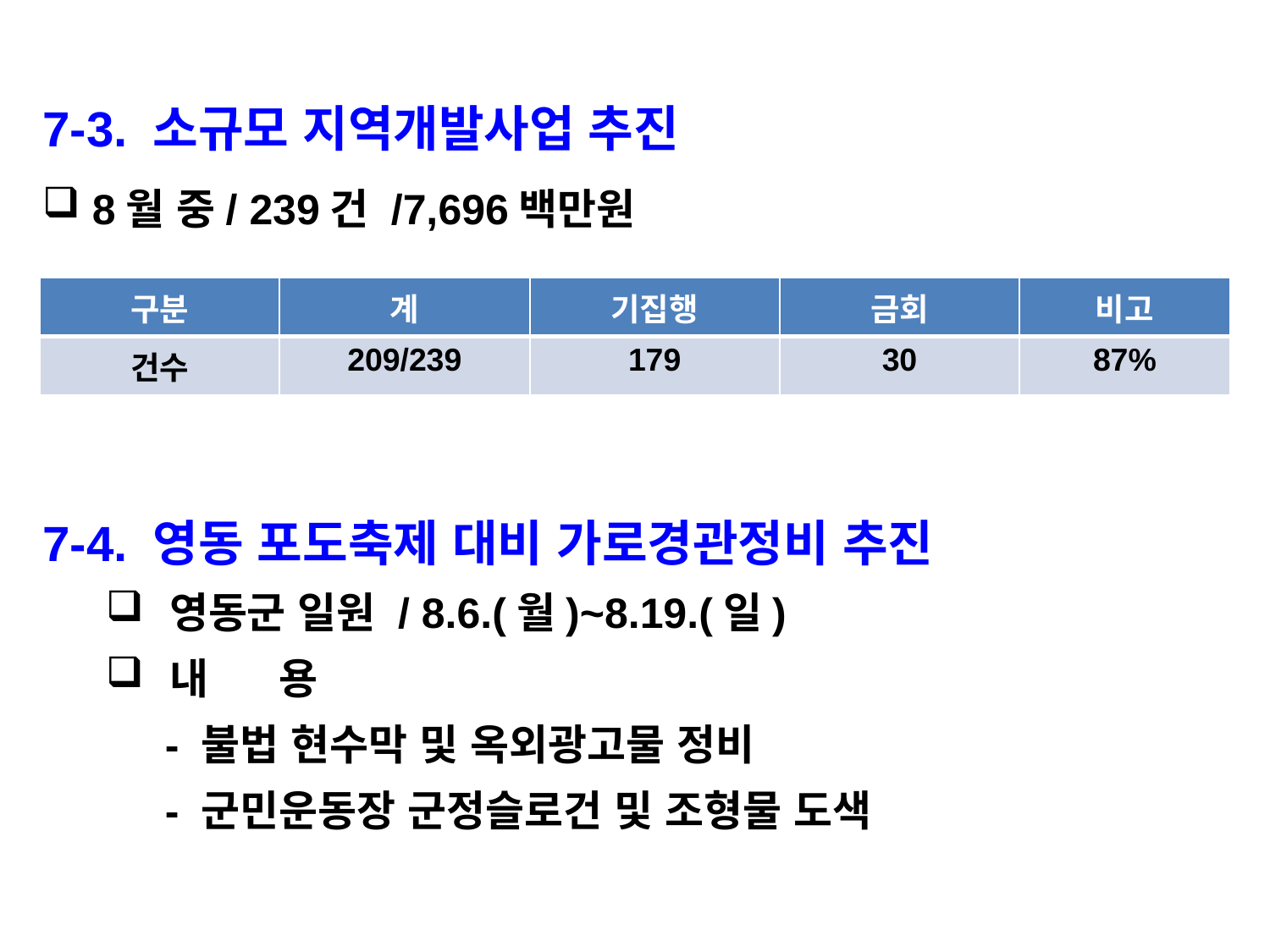

7-3. 소규모 지역개발사업 추진
 8월 중/ 239건 /7,696백만원
| 구분 | 계 | 기집행 | 금회 | 비고 |
| --- | --- | --- | --- | --- |
| 건수 | 209/239 | 179 | 30 | 87% |

7-4. 영동 포도축제 대비 가로경관정비 추진
영동군 일원 / 8.6.(월)~8.19.(일)
내      용
     - 불법 현수막 및 옥외광고물 정비
     - 군민운동장 군정슬로건 및 조형물 도색